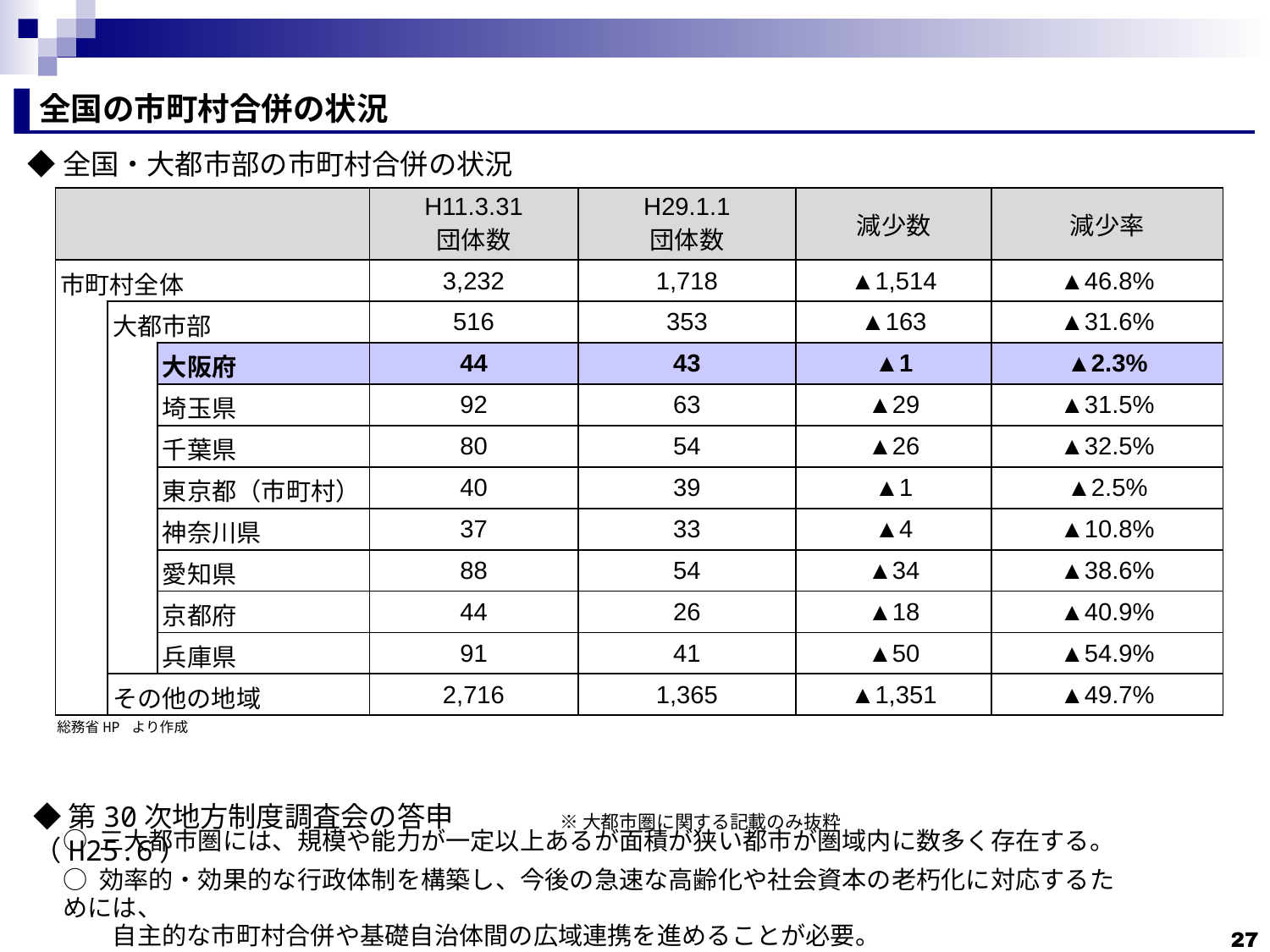

全国の市町村合併の状況

◆全国・大都市部の市町村合併の状況
|  |  |  | H11.3.31 団体数 | H29.1.1 団体数 | 減少数 | 減少率 |
| --- | --- | --- | --- | --- | --- | --- |
| 市町村全体 |  |  | 3,232 | 1,718 | ▲1,514 | ▲46.8% |
|  | 大都市部 |  | 516 | 353 | ▲163 | ▲31.6% |
|  |  | 大阪府 | 44 | 43 | ▲1 | ▲2.3% |
|  |  | 埼玉県 | 92 | 63 | ▲29 | ▲31.5% |
|  |  | 千葉県 | 80 | 54 | ▲26 | ▲32.5% |
|  |  | 東京都（市町村） | 40 | 39 | ▲1 | ▲2.5% |
|  |  | 神奈川県 | 37 | 33 | ▲4 | ▲10.8% |
|  |  | 愛知県 | 88 | 54 | ▲34 | ▲38.6% |
|  |  | 京都府 | 44 | 26 | ▲18 | ▲40.9% |
|  |  | 兵庫県 | 91 | 41 | ▲50 | ▲54.9% |
|  | その他の地域 |  | 2,716 | 1,365 | ▲1,351 | ▲49.7% |
総務省HP より作成
◆第30次地方制度調査会の答申（H25.6）
※大都市圏に関する記載のみ抜粋
○ 三大都市圏には、規模や能力が一定以上あるが面積が狭い都市が圏域内に数多く存在する。
○ 効率的・効果的な行政体制を構築し、今後の急速な高齢化や社会資本の老朽化に対応するためには、
　　自主的な市町村合併や基礎自治体間の広域連携を進めることが必要。
27